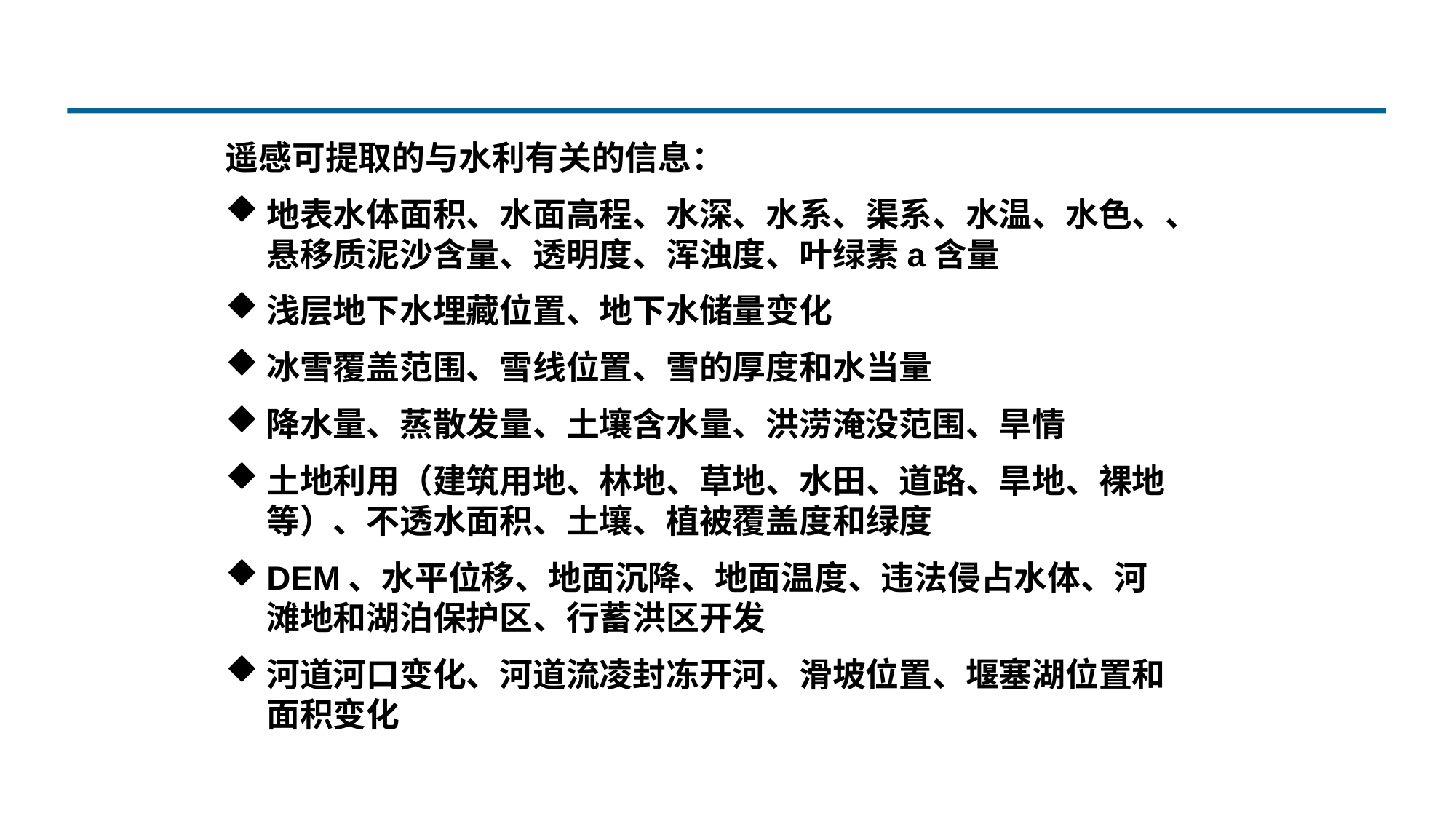

#
遥感可提取的与水利有关的信息：
地表水体面积、水面高程、水深、水系、渠系、水温、水色、、悬移质泥沙含量、透明度、浑浊度、叶绿素a含量
浅层地下水埋藏位置、地下水储量变化
冰雪覆盖范围、雪线位置、雪的厚度和水当量
降水量、蒸散发量、土壤含水量、洪涝淹没范围、旱情
土地利用（建筑用地、林地、草地、水田、道路、旱地、裸地等）、不透水面积、土壤、植被覆盖度和绿度
DEM、水平位移、地面沉降、地面温度、违法侵占水体、河滩地和湖泊保护区、行蓄洪区开发
河道河口变化、河道流凌封冻开河、滑坡位置、堰塞湖位置和面积变化